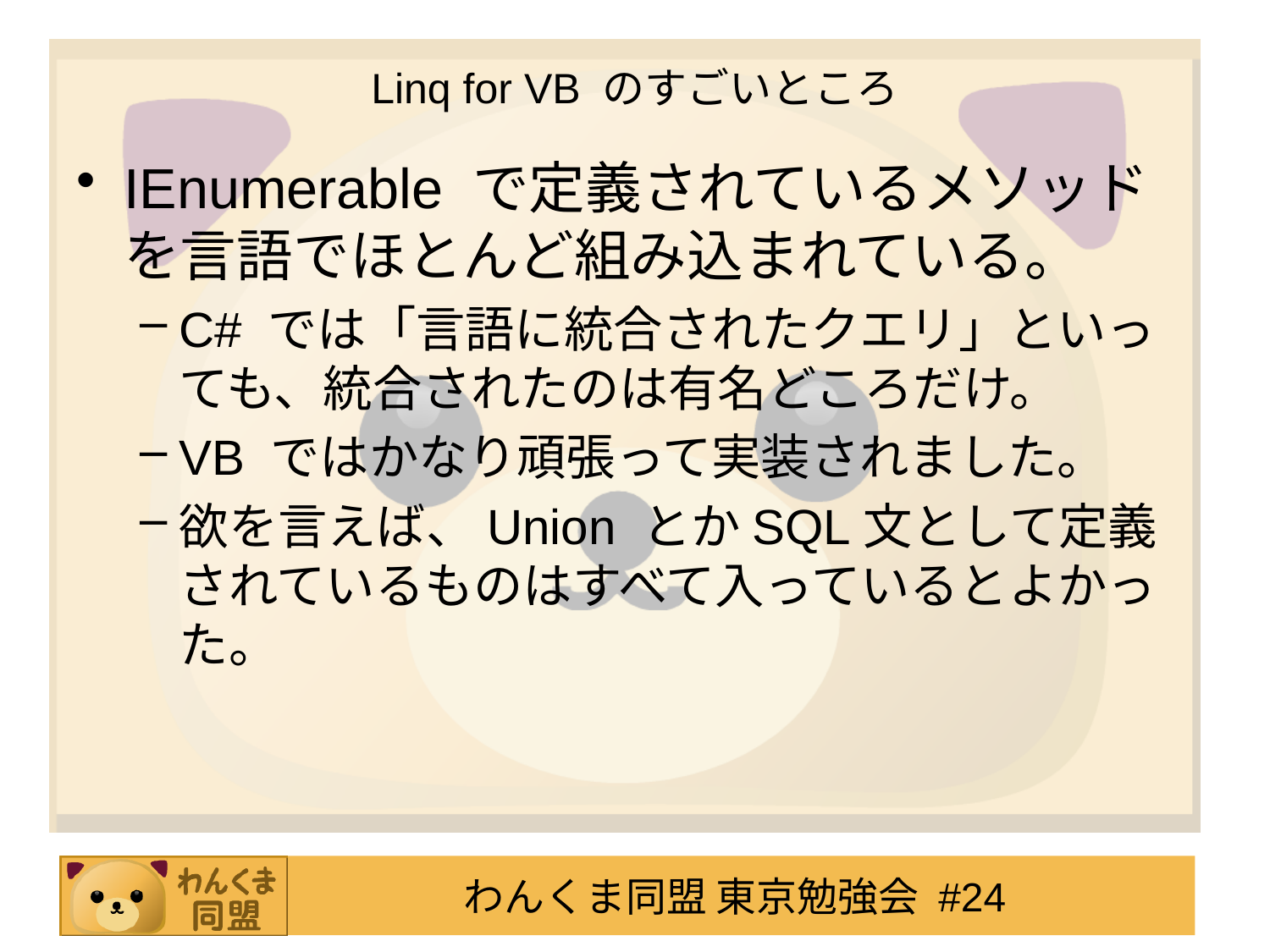

# Linq for VB のすごいところ
IEnumerable で定義されているメソッドを言語でほとんど組み込まれている。
C# では「言語に統合されたクエリ」といっても、統合されたのは有名どころだけ。
VB ではかなり頑張って実装されました。
欲を言えば、Union とかSQL文として定義されているものはすべて入っているとよかった。